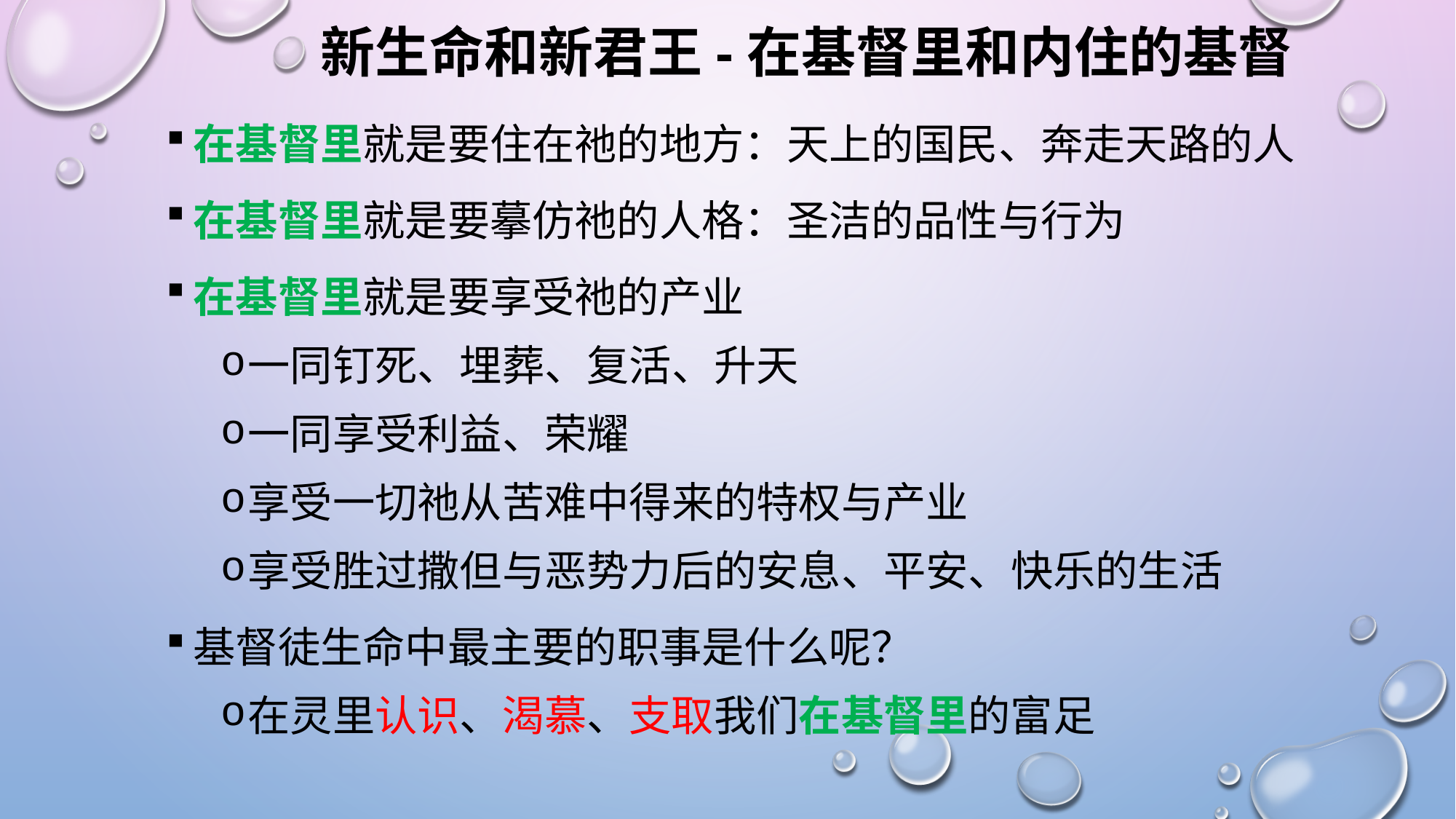

# 新生命和新君王-在基督里和内住的基督
在基督里就是要住在祂的地方：天上的国民、奔走天路的人
在基督里就是要摹仿祂的人格：圣洁的品性与行为
在基督里就是要享受祂的产业
一同钉死、埋葬、复活、升天
一同享受利益、荣耀
享受一切祂从苦难中得来的特权与产业
享受胜过撒但与恶势力后的安息、平安、快乐的生活
基督徒生命中最主要的职事是什么呢？
在灵里认识、渴慕、支取我们在基督里的富足